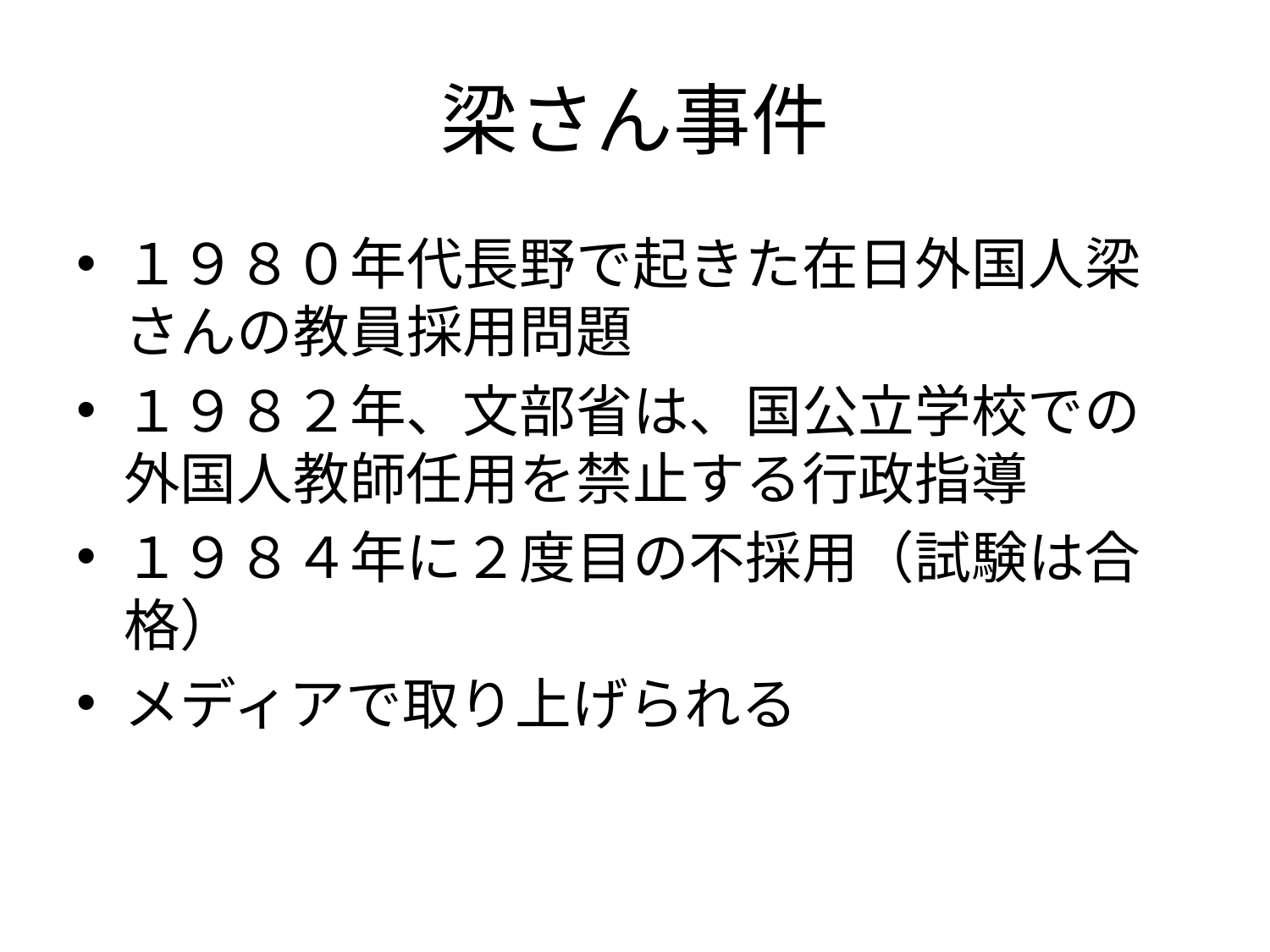

# 梁さん事件
１９８０年代長野で起きた在日外国人梁さんの教員採用問題
１９８２年、文部省は、国公立学校での外国人教師任用を禁止する行政指導
１９８４年に２度目の不採用（試験は合格）
メディアで取り上げられる